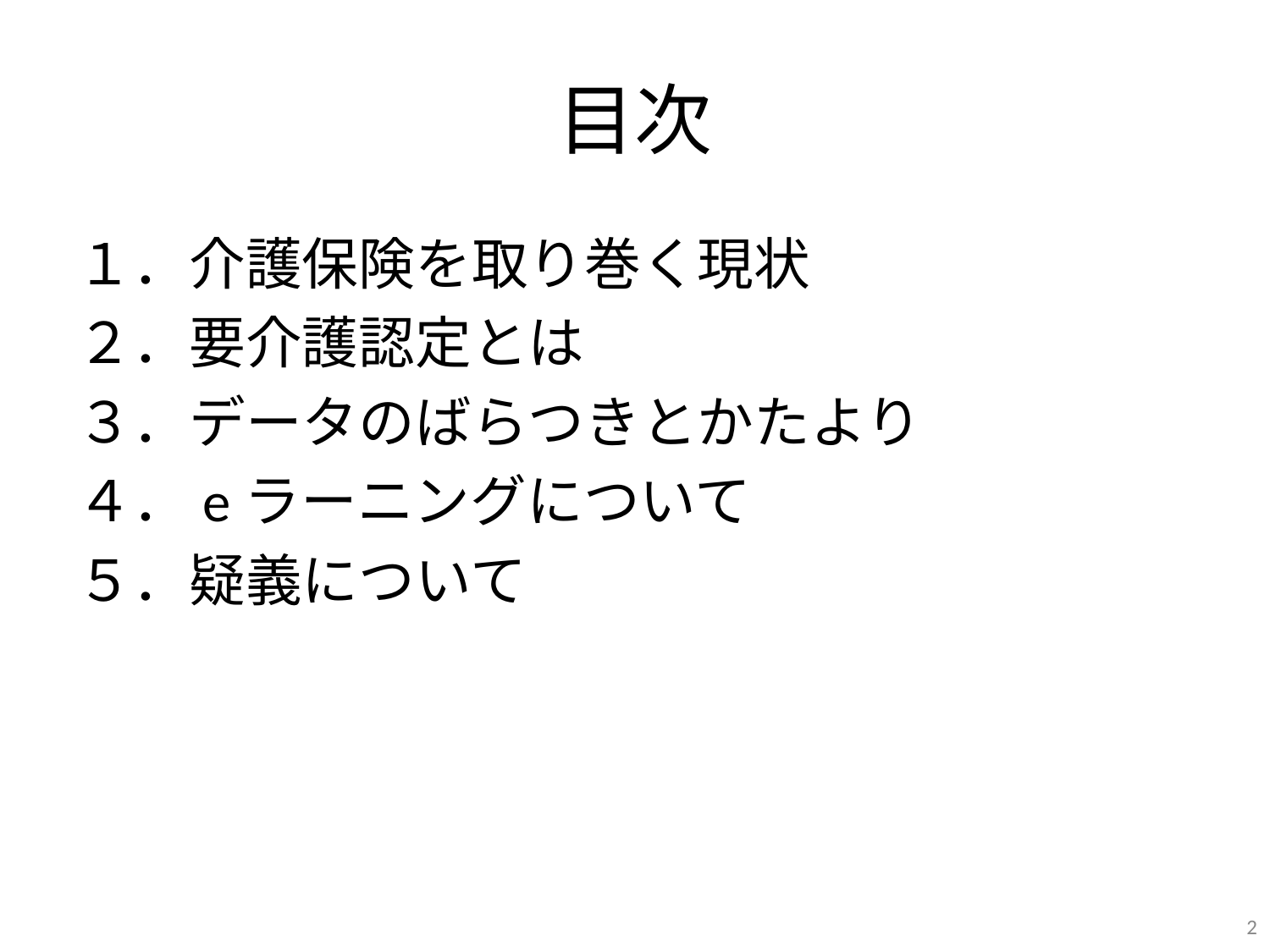

# 目次
１．介護保険を取り巻く現状
２．要介護認定とは
３．データのばらつきとかたより
４．eラーニングについて
５．疑義について
2